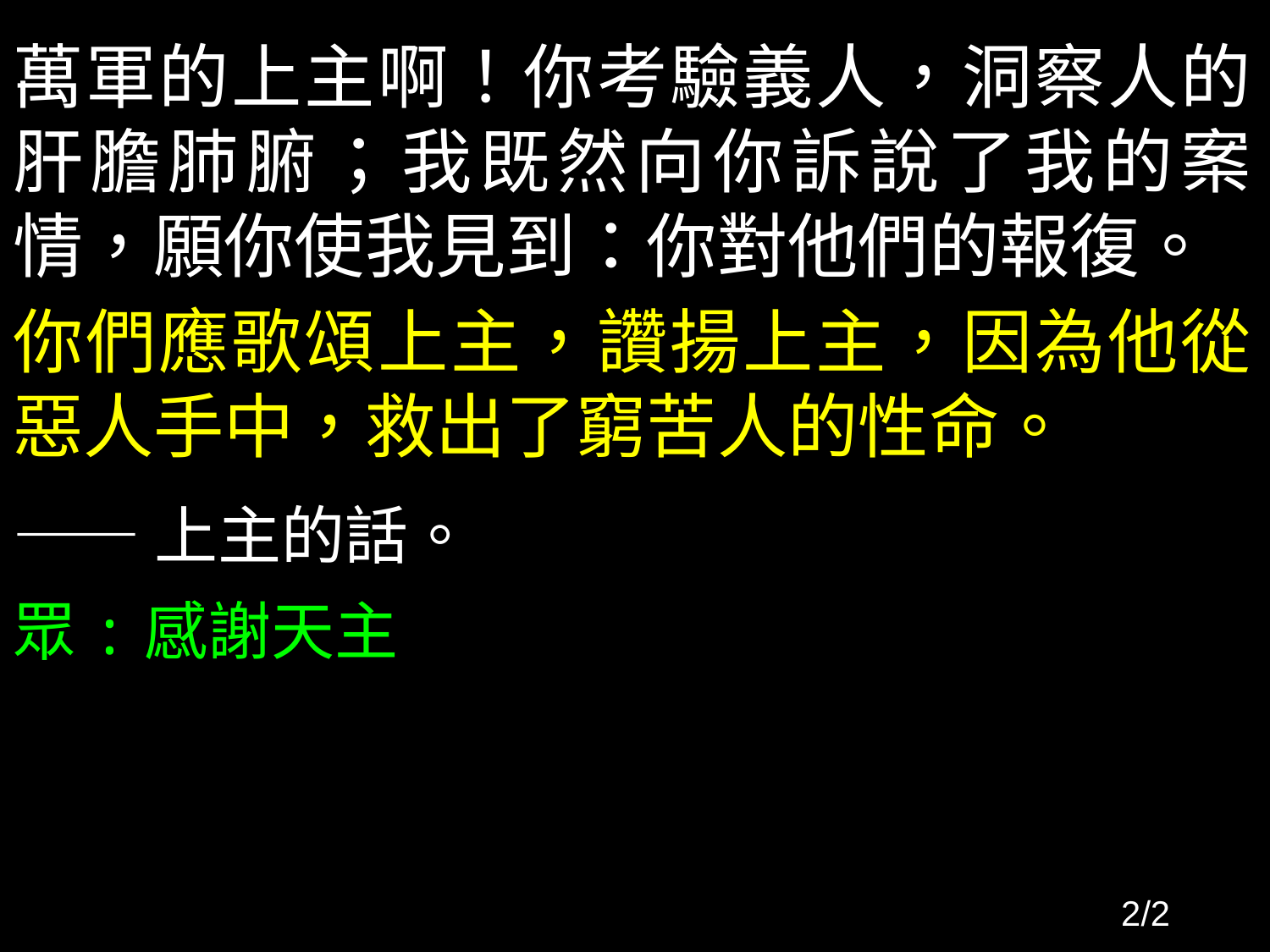

萬軍的上主啊！你考驗義人，洞察人的肝膽肺腑；我既然向你訴說了我的案情，願你使我見到：你對他們的報復。
你們應歌頌上主，讚揚上主，因為他從惡人手中，救出了窮苦人的性命。
——上主的話。
眾:感謝天主
2/2